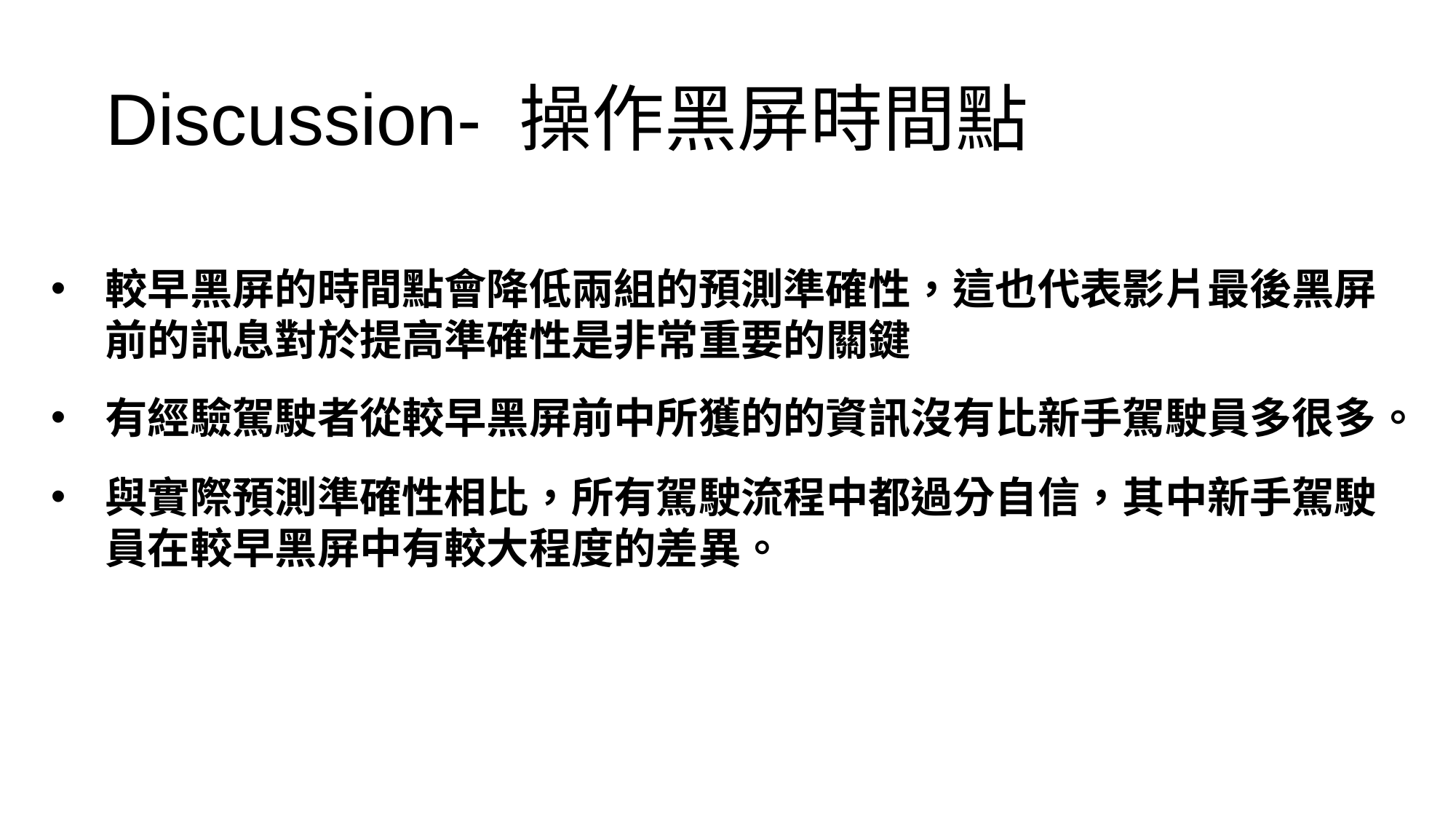

Discussion- 操作黑屏時間點
較早黑屏的時間點會降低兩組的預測準確性，這也代表影片最後黑屏前的訊息對於提高準確性是非常重要的關鍵
有經驗駕駛者從較早黑屏前中所獲的的資訊沒有比新手駕駛員多很多。
與實際預測準確性相比，所有駕駛流程中都過分自信，其中新手駕駛員在較早黑屏中有較大程度的差異。